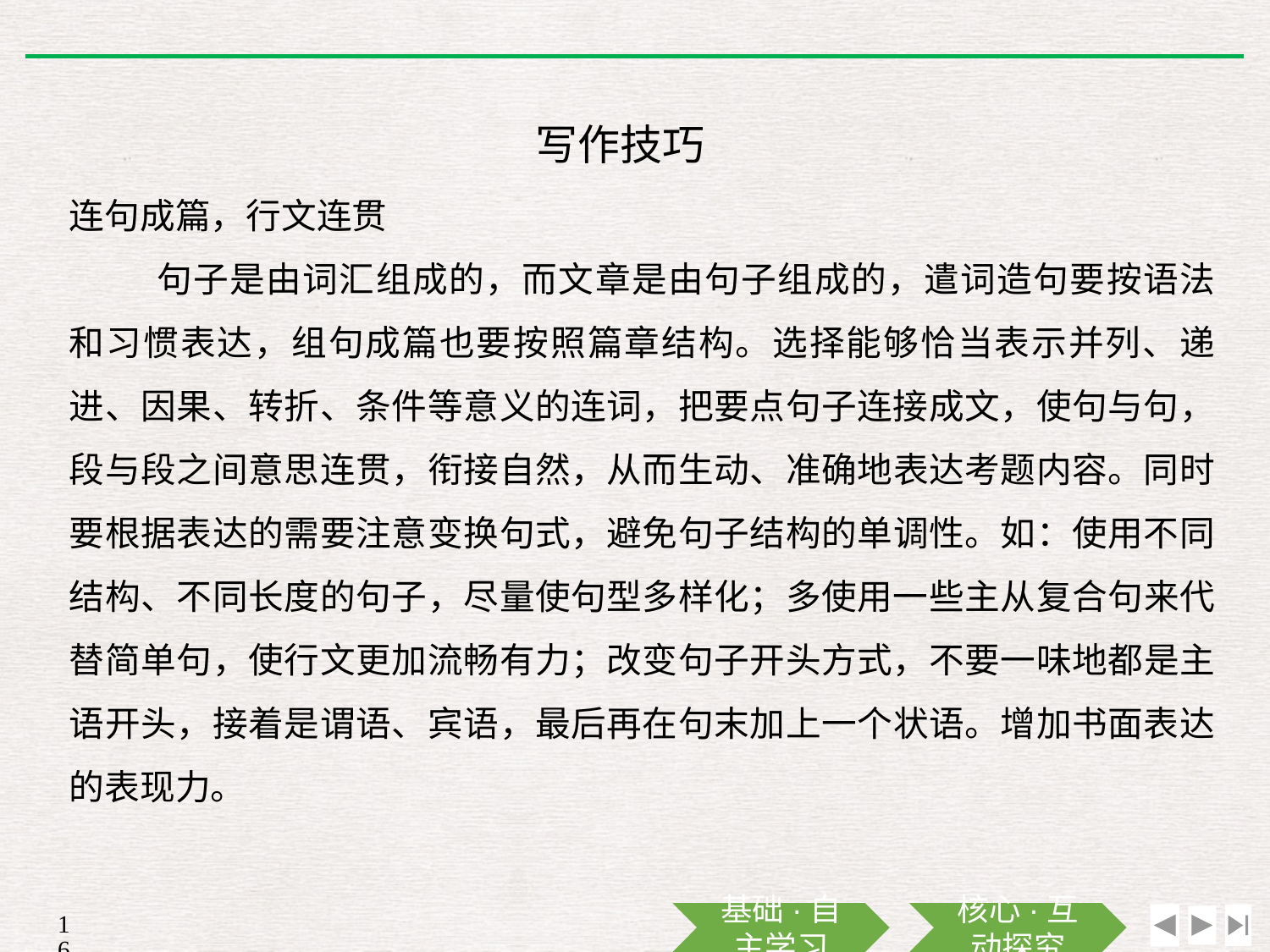

写作技巧
连句成篇，行文连贯
句子是由词汇组成的，而文章是由句子组成的，遣词造句要按语法和习惯表达，组句成篇也要按照篇章结构。选择能够恰当表示并列、递进、因果、转折、条件等意义的连词，把要点句子连接成文，使句与句，段与段之间意思连贯，衔接自然，从而生动、准确地表达考题内容。同时要根据表达的需要注意变换句式，避免句子结构的单调性。如：使用不同结构、不同长度的句子，尽量使句型多样化；多使用一些主从复合句来代替简单句，使行文更加流畅有力；改变句子开头方式，不要一味地都是主语开头，接着是谓语、宾语，最后再在句末加上一个状语。增加书面表达的表现力。